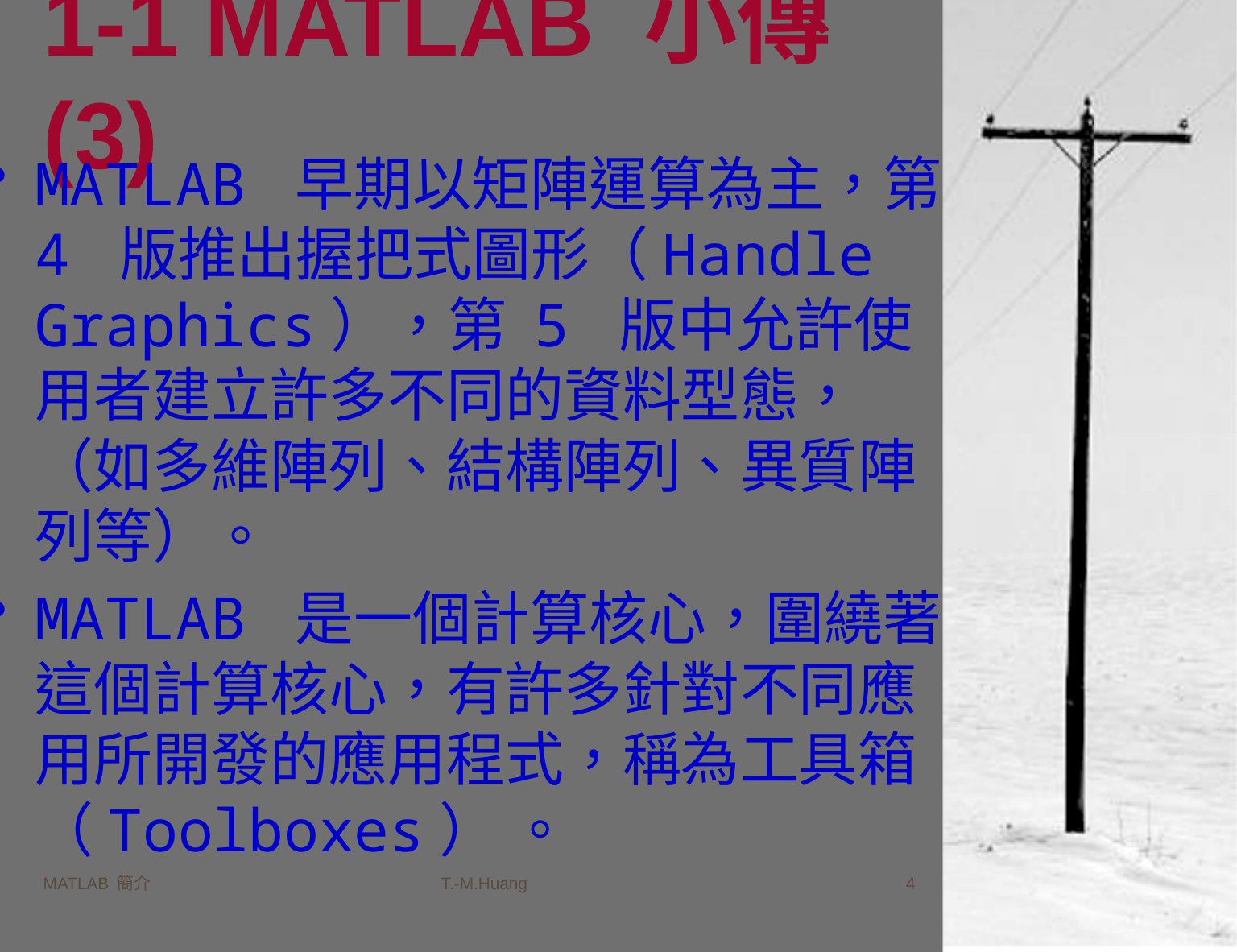

# 1-1 MATLAB 小傳(3)
MATLAB 早期以矩陣運算為主，第 4 版推出握把式圖形（Handle Graphics），第 5 版中允許使用者建立許多不同的資料型態，（如多維陣列、結構陣列、異質陣列等）。
MATLAB 是一個計算核心，圍繞著這個計算核心，有許多針對不同應用所開發的應用程式，稱為工具箱（Toolboxes） 。

MATLAB 簡介
T.-M.Huang
4